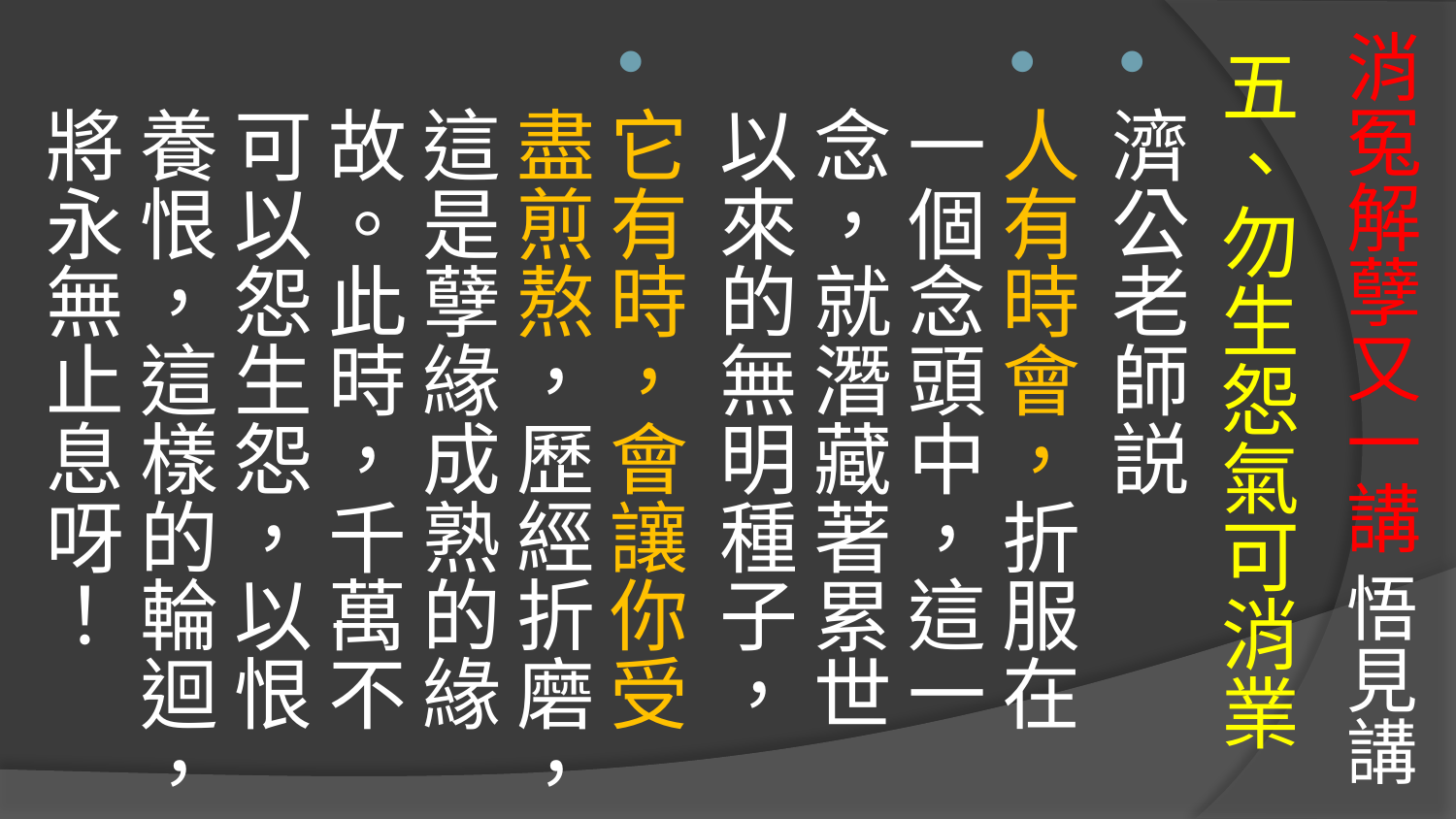

# 消冤解孽又一講 悟見講
五、勿生怨氣可消業
濟公老師説
人有時會，折服在一個念頭中，這一念，就潛藏著累世以來的無明種子，
它有時，會讓你受盡煎熬，歷經折磨，這是孽緣成熟的緣故。此時，千萬不可以怨生怨，以恨養恨，這樣的輪迴，將永無止息呀！